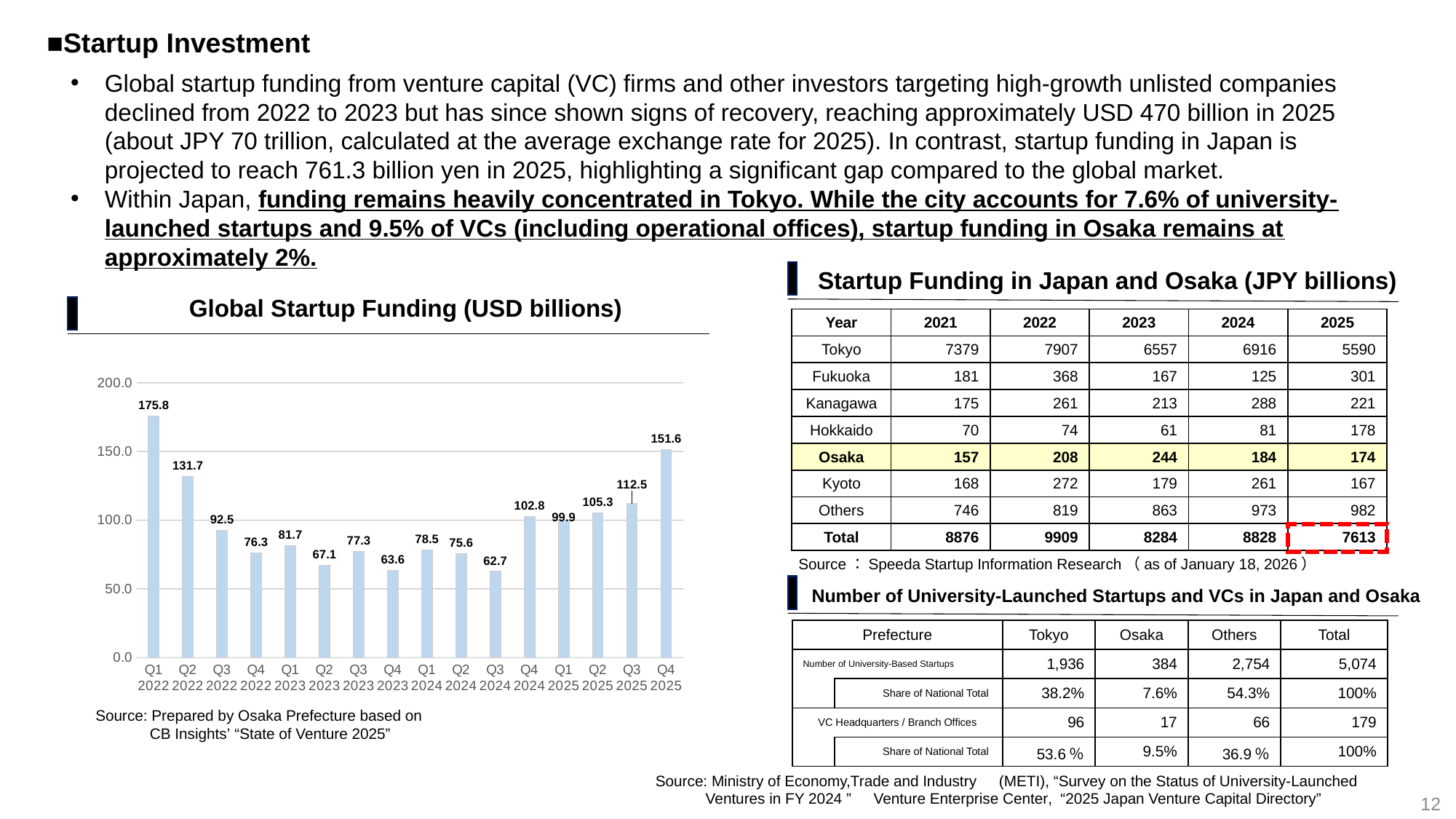

■Startup Investment

Global startup funding from venture capital (VC) firms and other investors targeting high‑growth unlisted companies declined from 2022 to 2023 but has since shown signs of recovery, reaching approximately USD 470 billion in 2025 (about JPY 70 trillion, calculated at the average exchange rate for 2025). In contrast, startup funding in Japan is projected to reach 761.3 billion yen in 2025, highlighting a significant gap compared to the global market.
Within Japan, funding remains heavily concentrated in Tokyo. While the city accounts for 7.6% of university-launched startups and 9.5% of VCs (including operational offices), startup funding in Osaka remains at approximately 2%.
Startup Funding in Japan and Osaka (JPY billions)

Global Startup Funding (USD billions)

| Year | 2021 | 2022 | 2023 | 2024 | 2025 |
| --- | --- | --- | --- | --- | --- |
| Tokyo | 7379 | 7907 | 6557 | 6916 | 5590 |
| Fukuoka | 181 | 368 | 167 | 125 | 301 |
| Kanagawa | 175 | 261 | 213 | 288 | 221 |
| Hokkaido | 70 | 74 | 61 | 81 | 178 |
| Osaka | 157 | 208 | 244 | 184 | 174 |
| Kyoto | 168 | 272 | 179 | 261 | 167 |
| Others | 746 | 819 | 863 | 973 | 982 |
| Total | 8876 | 9909 | 8284 | 8828 | 7613 |

### Chart

| Category | 総投資額（億ドル） |
|---|---|
| Q1 2022 | 175.8 |
| Q2 2022 | 131.7 |
| Q3 2022 | 92.5 |
| Q4 2022 | 76.3 |
| Q1 2023 | 81.7 |
| Q2 2023 | 67.1 |
| Q3 2023 | 77.3 |
| Q4 2023 | 63.6 |
| Q1 2024 | 78.5 |
| Q2 2024 | 75.6 |
| Q3 2024 | 62.7 |
| Q4 2024 | 102.8 |
| Q1 2025 | 99.9 |
| Q2 2025 | 105.3 |
| Q3 2025 | 112.5 |
| Q4 2025 | 151.6 |
Source：Speeda Startup Information Research（as of January 18, 2026）

Number of University-Launched Startups and VCs in Japan and Osaka
| Prefecture |  | Tokyo | Osaka | Others | Total |
| --- | --- | --- | --- | --- | --- |
| Number of University‑Based Startups |  | 1,936 | 384 | 2,754 | 5,074 |
|  | Share of National Total | 38.2% | 7.6% | 54.3% | 100% |
| VC Headquarters / Branch Offices |  | 96 | 17 | 66 | 179 |
|  | Share of National Total | 53.6％ | 9.5% | 36.9％ | 100% |
Source: Prepared by Osaka Prefecture based on
             CB Insights’ “State of Venture 2025”
Source: Ministry of Economy,Trade and Industry　(METI), “Survey on the Status of University-Launched
            Ventures in FY 2024 ”　Venture Enterprise Center,  “2025 Japan Venture Capital Directory”
12